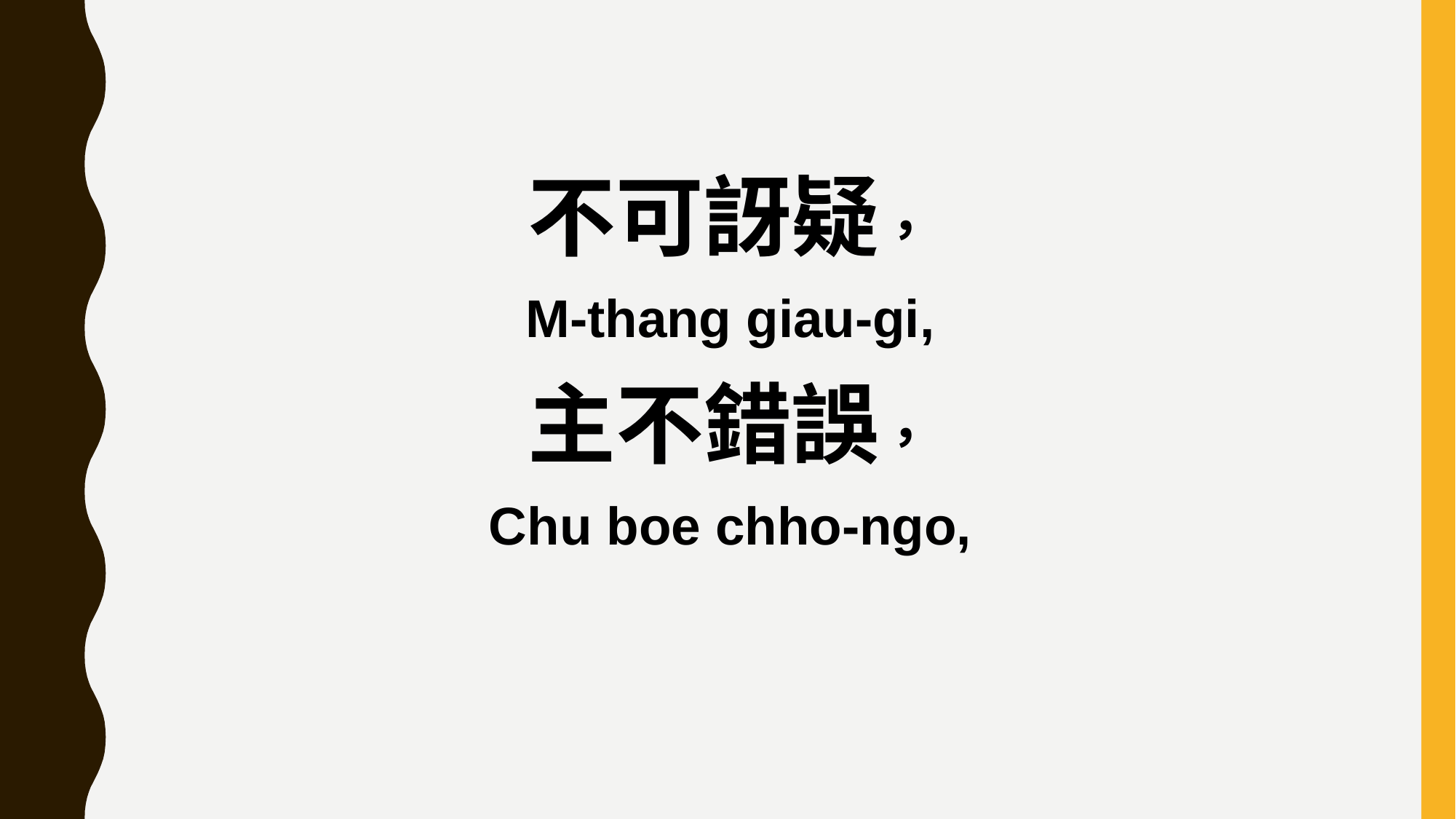

不可訝疑，
M-thang giau-gi,
主不錯誤，
Chu boe chho-ngo,